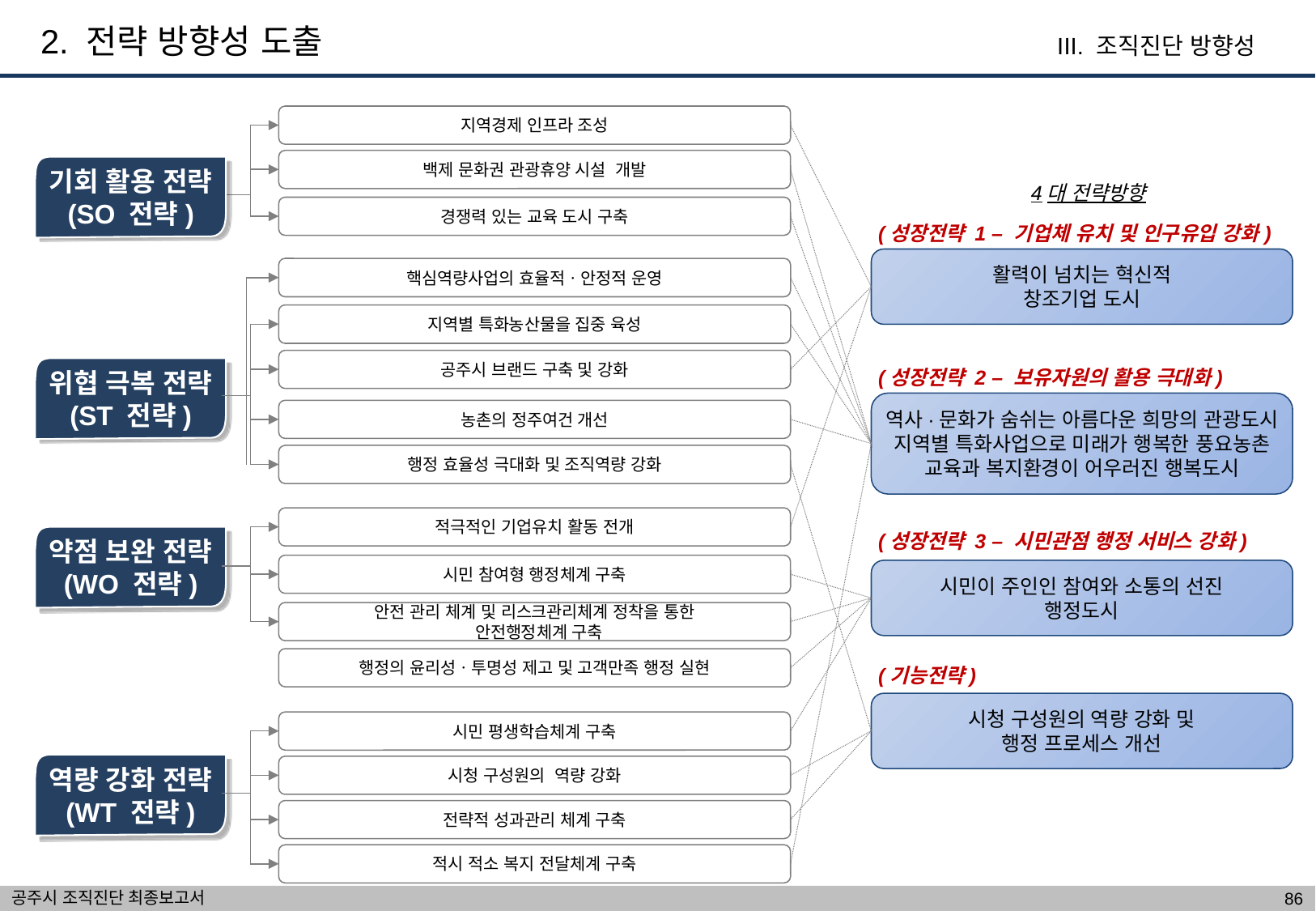

2. 전략 방향성 도출
III. 조직진단 방향성
지역경제 인프라 조성
백제 문화권 관광휴양 시설  개발
기회 활용 전략
(SO 전략)
4대 전략방향

경쟁력 있는 교육 도시 구축
(성장전략 1 – 기업체 유치 및 인구유입 강화)
활력이 넘치는 혁신적
창조기업 도시
핵심역량사업의 효율적ㆍ안정적 운영
지역별 특화농산물을 집중 육성
공주시 브랜드 구축 및 강화
(성장전략 2 – 보유자원의 활용 극대화)
위협 극복 전략
(ST 전략)
ST

역사·문화가 숨쉬는 아름다운 희망의 관광도시
지역별 특화사업으로 미래가 행복한 풍요농촌
교육과 복지환경이 어우러진 행복도시
농촌의 정주여건 개선
행정 효율성 극대화 및 조직역량 강화
적극적인 기업유치 활동 전개
(성장전략 3 – 시민관점 행정 서비스 강화)
약점 보완 전략
(WO 전략)
시민 참여형 행정체계 구축

시민이 주인인 참여와 소통의 선진
행정도시
안전 관리 체계 및 리스크관리체계 정착을 통한
 안전행정체계 구축
행정의 윤리성ㆍ투명성 제고 및 고객만족 행정 실현
(기능전략)
시청 구성원의 역량 강화 및
행정 프로세스 개선
시민 평생학습체계 구축
역량 강화 전략
(WT 전략)
시청 구성원의  역량 강화

전략적 성과관리 체계 구축
적시 적소 복지 전달체계 구축